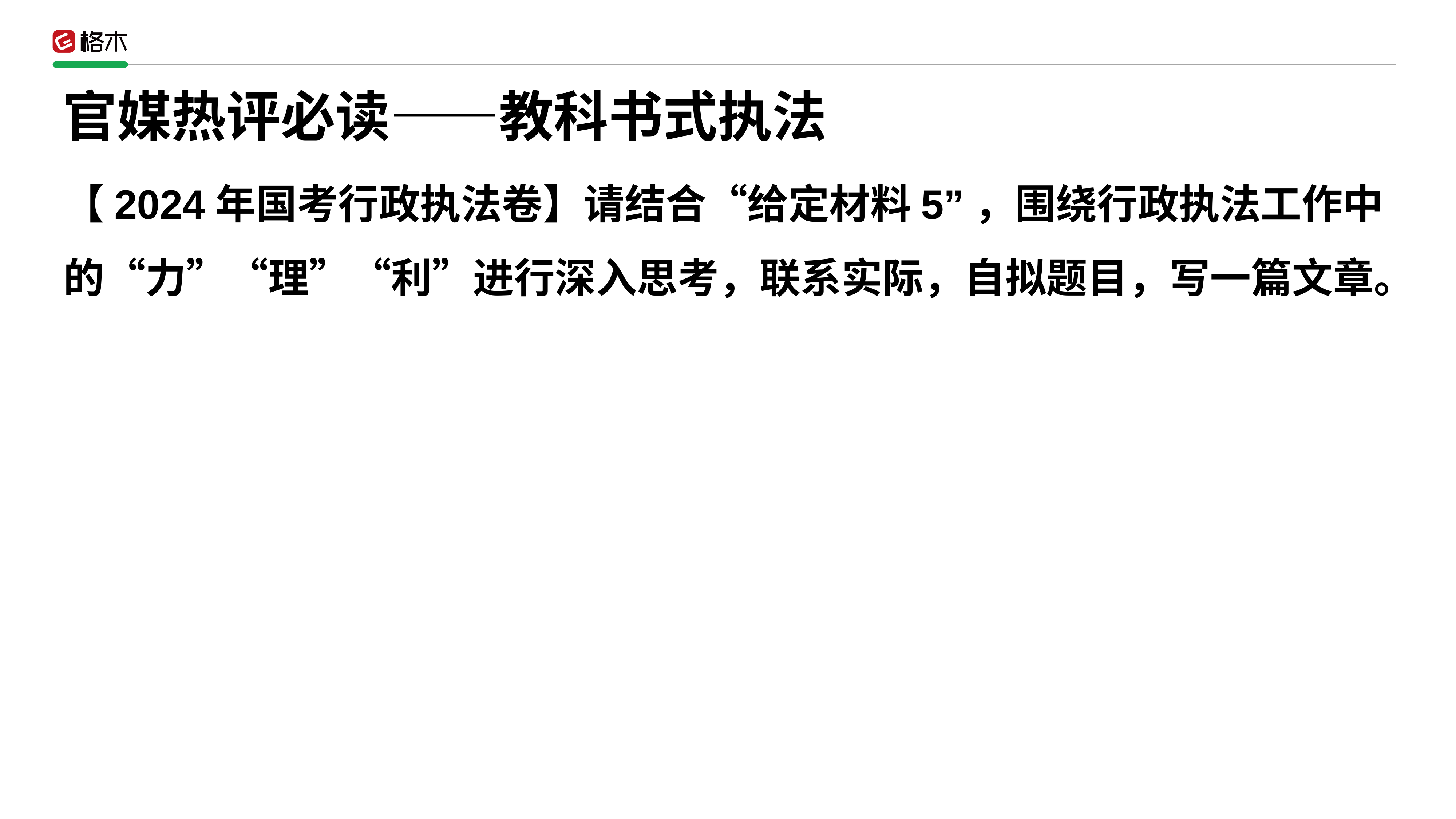

官媒热评必读——教科书式执法
【2024年国考行政执法卷】请结合“给定材料5”，围绕行政执法工作中的“力”“理”“利”进行深入思考，联系实际，自拟题目，写一篇文章。